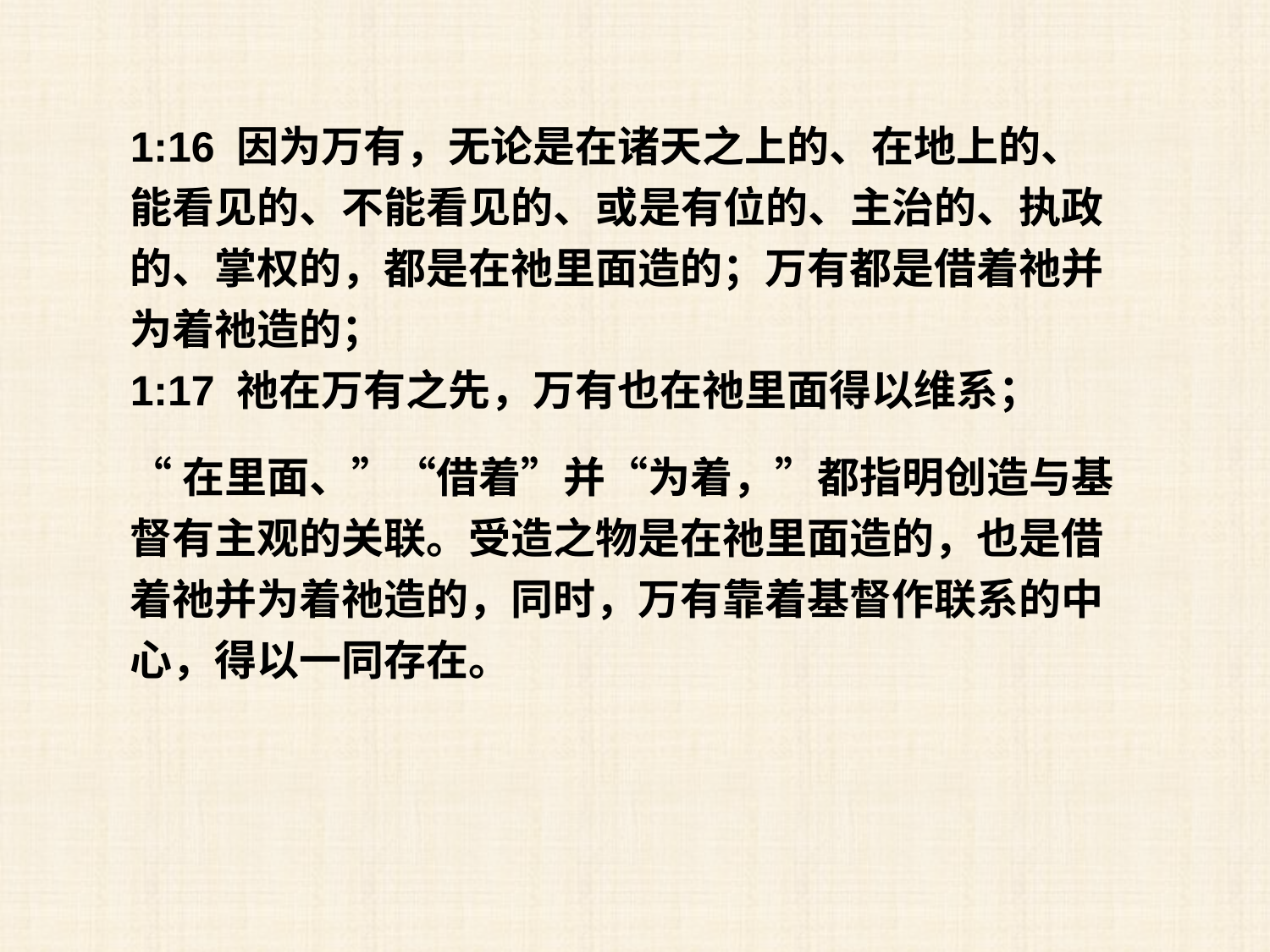

1:16 因为万有，无论是在诸天之上的、在地上的、能看见的、不能看见的、或是有位的、主治的、执政的、掌权的，都是在祂里面造的；万有都是借着祂并为着祂造的；
1:17 祂在万有之先，万有也在祂里面得以维系；
“在里面、”“借着”并“为着，”都指明创造与基督有主观的关联。受造之物是在祂里面造的，也是借着祂并为着祂造的，同时，万有靠着基督作联系的中心，得以一同存在。